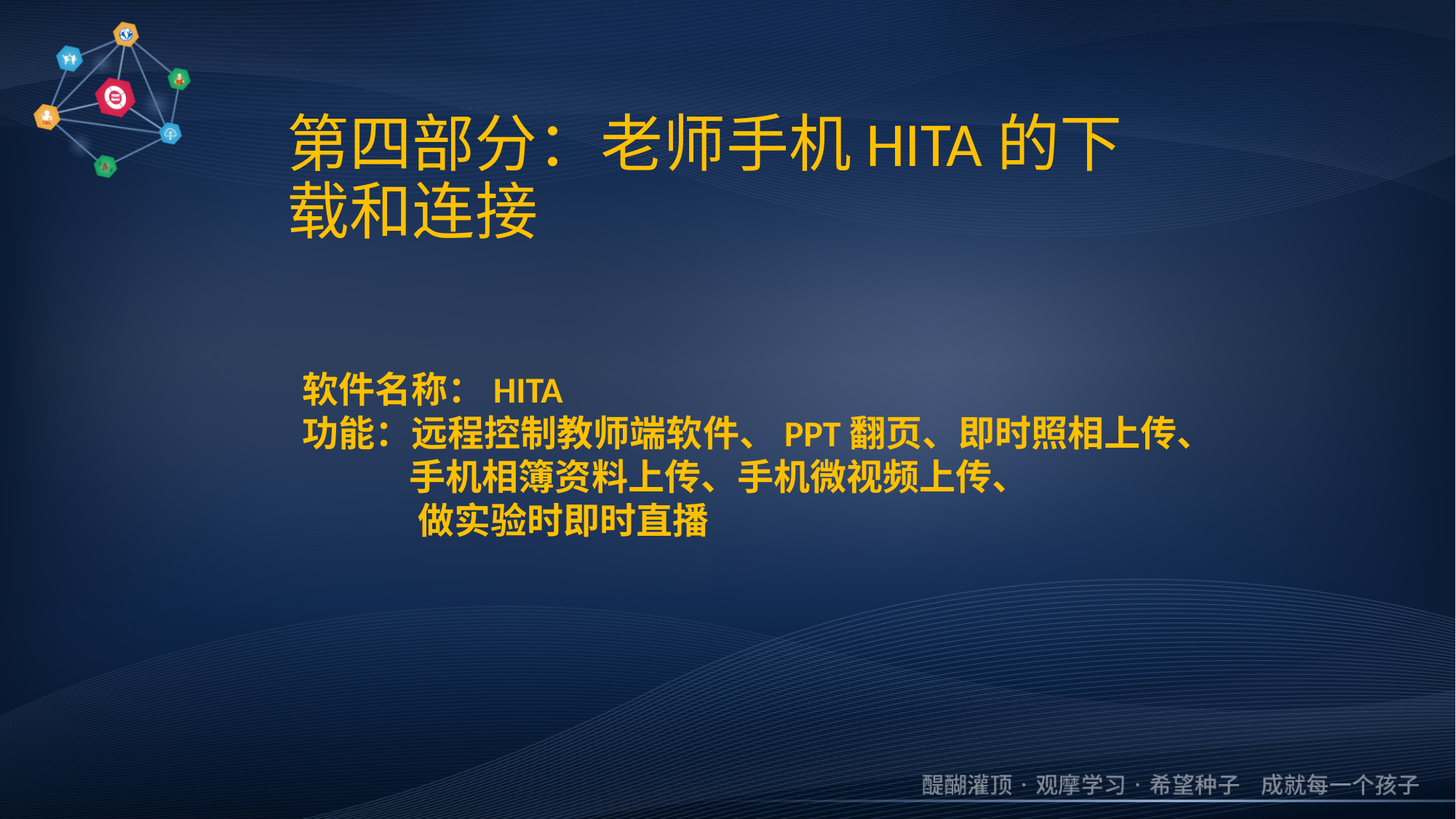

# 第四部分：老师手机HITA的下载和连接
软件名称：HITA
功能：远程控制教师端软件、PPT翻页、即时照相上传、
            手机相簿资料上传、手机微视频上传、
             做实验时即时直播